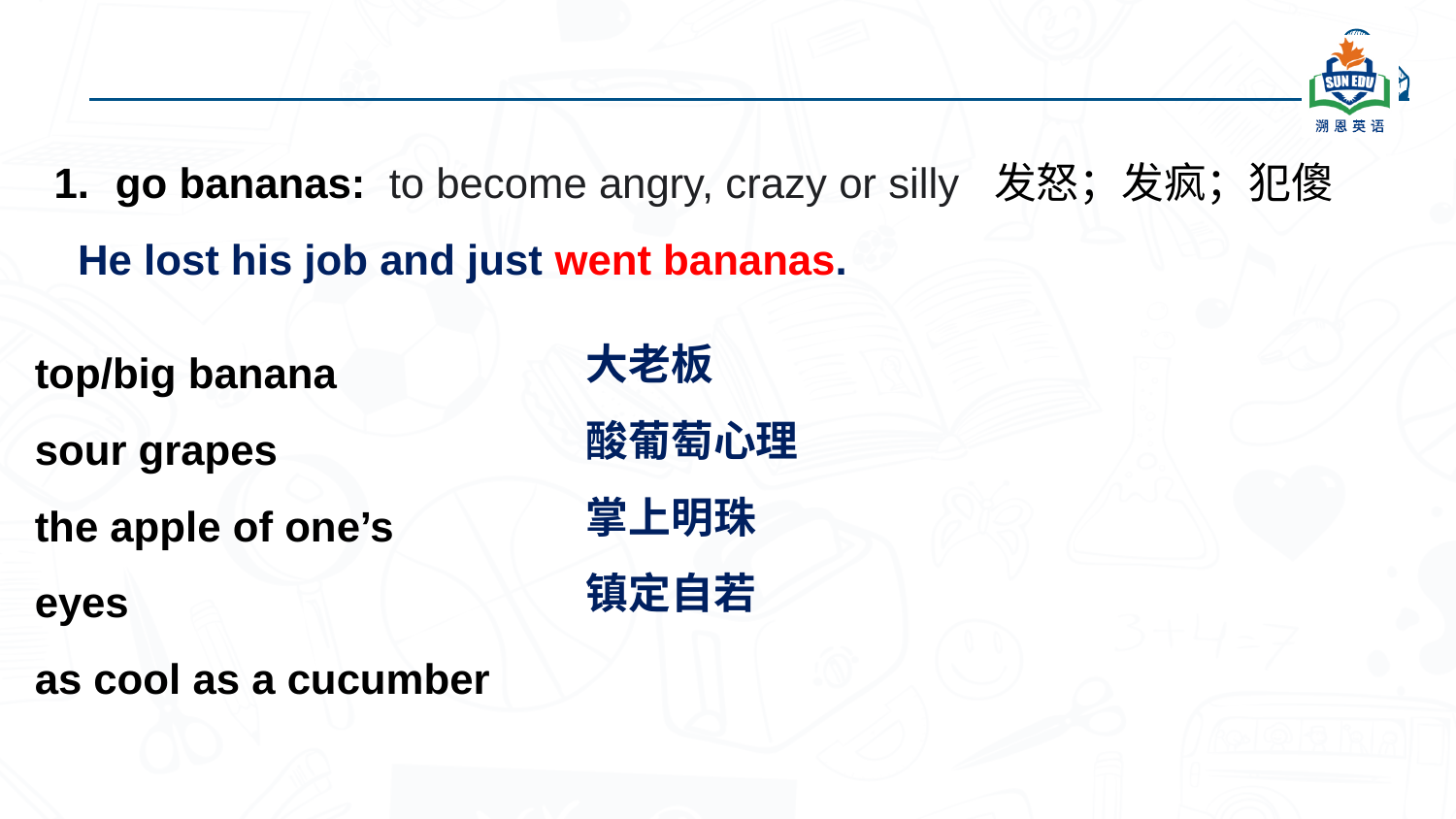

go bananas:  to become angry, crazy or silly  发怒；发疯；犯傻
  He lost his job and just went bananas.
大老板
酸葡萄心理
掌上明珠
镇定自若
top/big banana
sour grapes
the apple of one’s eyes
as cool as a cucumber